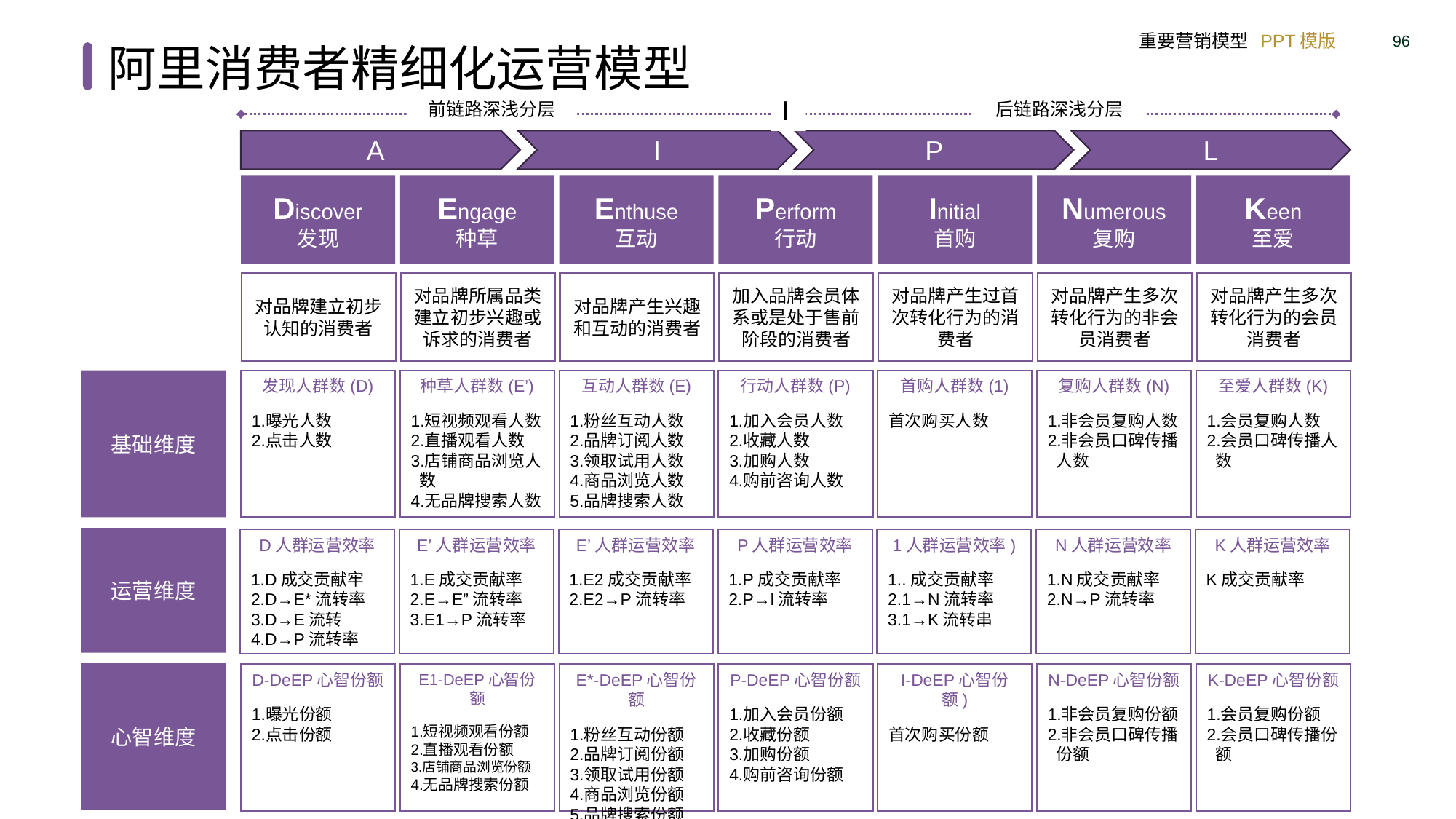

阿里消费者精细化运营模型
I
前链路深浅分层
后链路深浅分层
A
I
P
L
Discover
发现
Engage
种草
Enthuse
互动
Perform
行动
Initial
首购
Numerous
复购
Keen
至爱
对品牌建立初步认知的消费者
对品牌所属品类建立初步兴趣或诉求的消费者
对品牌产生兴趣和互动的消费者
加入品牌会员体系或是处于售前阶段的消费者
对品牌产生过首次转化行为的消费者
对品牌产生多次转化行为的非会员消费者
对品牌产生多次转化行为的会员消费者
基础维度
发现人群数(D)

曝光人数
点击人数
种草人群数(E’)

短视频观看人数
直播观看人数
店铺商品浏览人数
无品牌搜索人数
互动人群数(E)

粉丝互动人数
品牌订阅人数
领取试用人数
商品浏览人数
品牌搜索人数
行动人群数(P)

加入会员人数
收藏人数
加购人数
购前咨询人数
首购人群数(1)

首次购买人数
复购人群数(N)

非会员复购人数
非会员口碑传播人数
至爱人群数(K)

会员复购人数
会员口碑传播人数
运营维度
D人群运营效率

D成交贡献牢
D→E*流转率
D→E流转
D→P流转率
E’人群运营效率

E成交贡献率
E→E”流转率
E1→P流转率
E’人群运营效率

E2成交贡献率
E2→P流转率
P人群运营效率

P成交贡献率
P→l流转率
1人群运营效率)

.成交贡献率
1→N流转率
1→K流转串

N人群运营效率

N成交贡献率
N→P流转率
K人群运营效率

K成交贡献率
心智维度
D-DeEP心智份额

曝光份额
点击份额
E1-DeEP心智份额

短视频观看份额
直播观看份额
店铺商品浏览份额
无品牌搜索份额
E*-DeEP心智份额

粉丝互动份额
品牌订阅份额
领取试用份额
商品浏览份额
品牌搜索份额
P-DeEP心智份额

加入会员份额
收藏份额
加购份额
购前咨询份额
I-DeEP心智份额)

首次购买份额
N-DeEP心智份额

非会员复购份额
非会员口碑传播份额
K-DeEP心智份额

会员复购份额
会员口碑传播份额